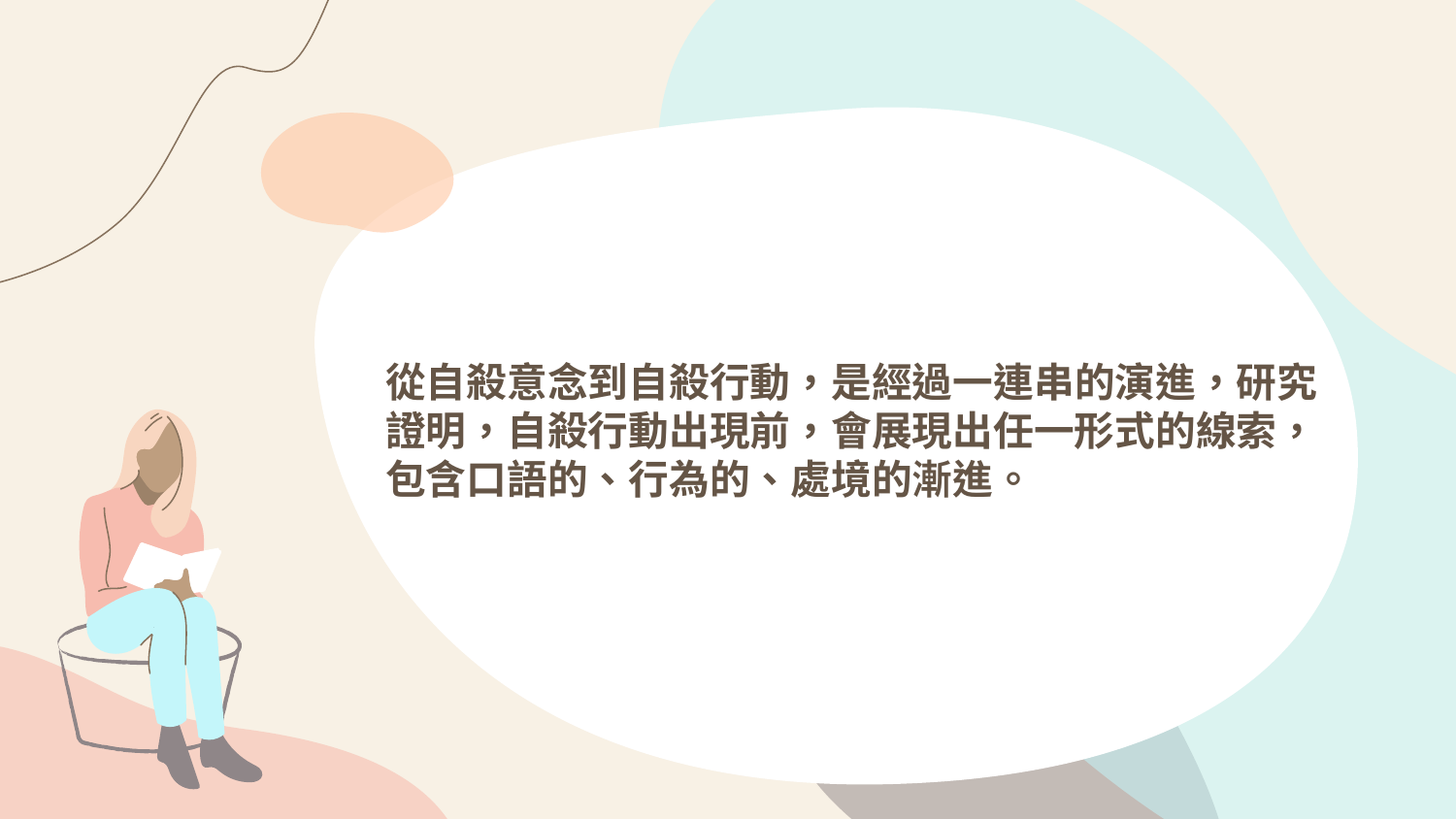

從自殺意念到自殺行動，是經過一連串的演進，研究證明，自殺行動出現前，會展現出任一形式的線索，包含口語的、行為的、處境的漸進。